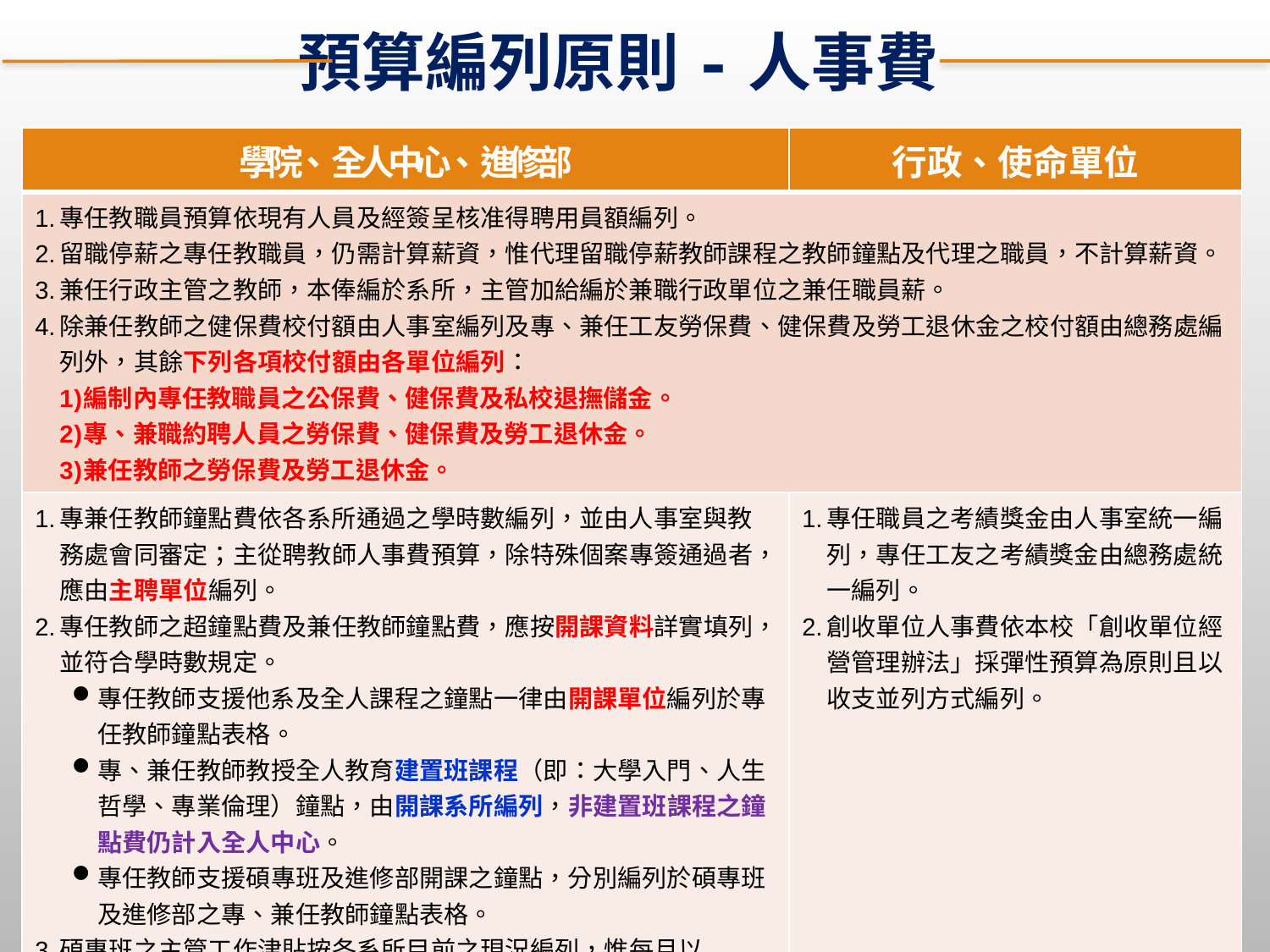

預算編列原則-人事費
| 學院、全人中心、進修部 | 行政、使命單位 |
| --- | --- |
| 專任教職員預算依現有人員及經簽呈核准得聘用員額編列。 留職停薪之專任教職員，仍需計算薪資，惟代理留職停薪教師課程之教師鐘點及代理之職員，不計算薪資。 兼任行政主管之教師，本俸編於系所，主管加給編於兼職行政單位之兼任職員薪。 除兼任教師之健保費校付額由人事室編列及專、兼任工友勞保費、健保費及勞工退休金之校付額由總務處編列外，其餘下列各項校付額由各單位編列： 編制內專任教職員之公保費、健保費及私校退撫儲金。 專、兼職約聘人員之勞保費、健保費及勞工退休金。 兼任教師之勞保費及勞工退休金。 |  |
| 專兼任教師鐘點費依各系所通過之學時數編列，並由人事室與教務處會同審定；主從聘教師人事費預算，除特殊個案專簽通過者，應由主聘單位編列。 專任教師之超鐘點費及兼任教師鐘點費，應按開課資料詳實填列，並符合學時數規定。 專任教師支援他系及全人課程之鐘點一律由開課單位編列於專任教師鐘點表格。 專、兼任教師教授全人教育建置班課程（即：大學入門、人生哲學、專業倫理）鐘點，由開課系所編列，非建置班課程之鐘點費仍計入全人中心。 專任教師支援碩專班及進修部開課之鐘點，分別編列於碩專班及進修部之專、兼任教師鐘點表格。 碩專班之主管工作津貼按各系所目前之現況編列，惟每月以12,000元為上限（一年以12個月計）。 進修部人事費以不逾其總收入30％為原則。 | 專任職員之考績獎金由人事室統一編列，專任工友之考績獎金由總務處統一編列。 創收單位人事費依本校「創收單位經營管理辦法」採彈性預算為原則且以收支並列方式編列。 |